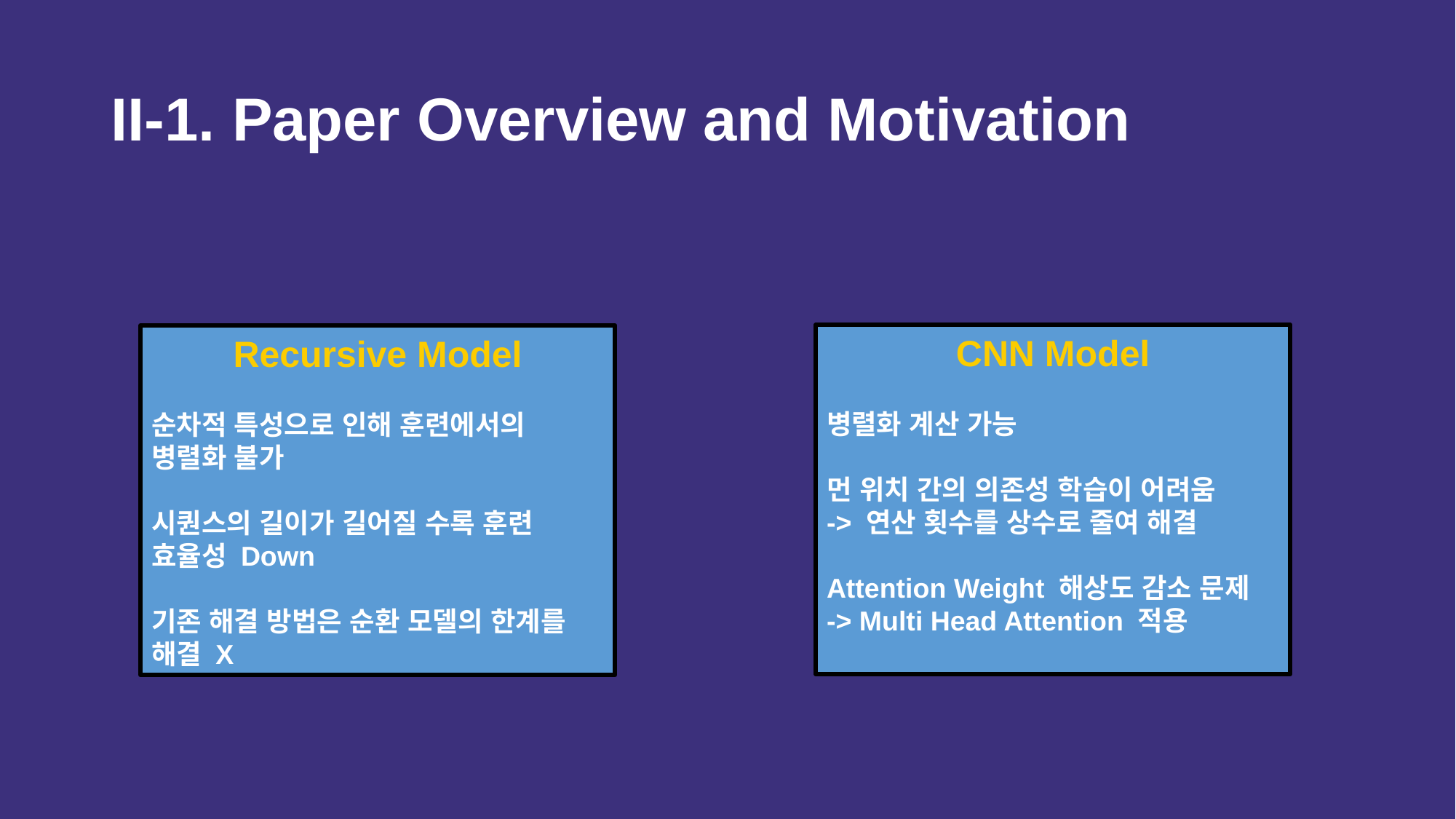

# II-1. Paper Overview and Motivation

CNN Model

병렬화 계산 가능

먼 위치 간의 의존성 학습이 어려움
-> 연산 횟수를 상수로 줄여 해결

Attention Weight 해상도 감소 문제
-> Multi Head Attention 적용

Recursive Model

순차적 특성으로 인해 훈련에서의 병렬화 불가

시퀀스의 길이가 길어질 수록 훈련 효율성 Down

기존 해결 방법은 순환 모델의 한계를
해결 X